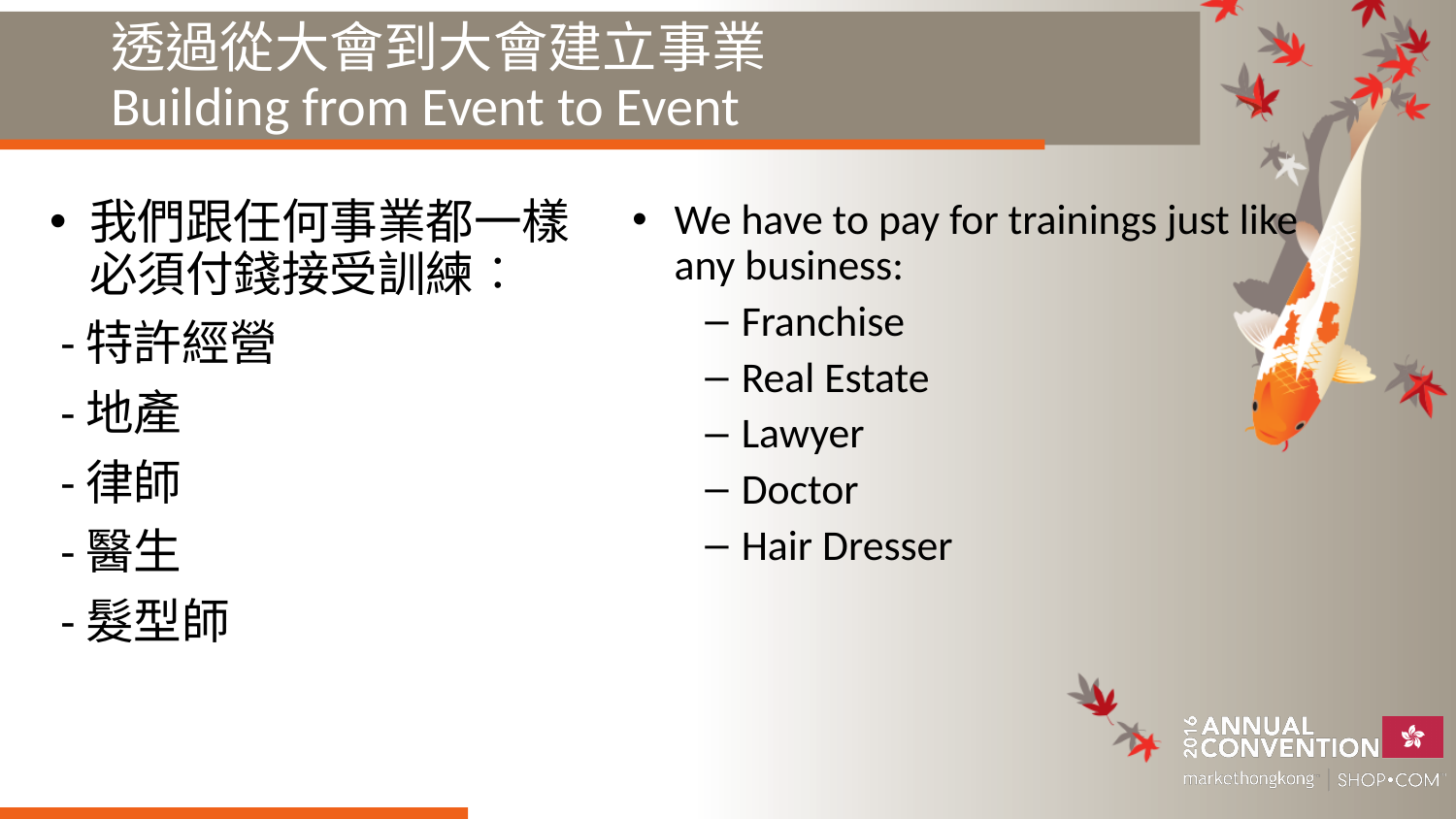

# 透過從大會到大會建立事業 Building from Event to Event

我們跟任何事業都一樣必須付錢接受訓練︰
 -特許經營
 -地產
 -律師
 -醫生
 -髮型師
We have to pay for trainings just like any business:
Franchise
Real Estate
Lawyer
Doctor
Hair Dresser